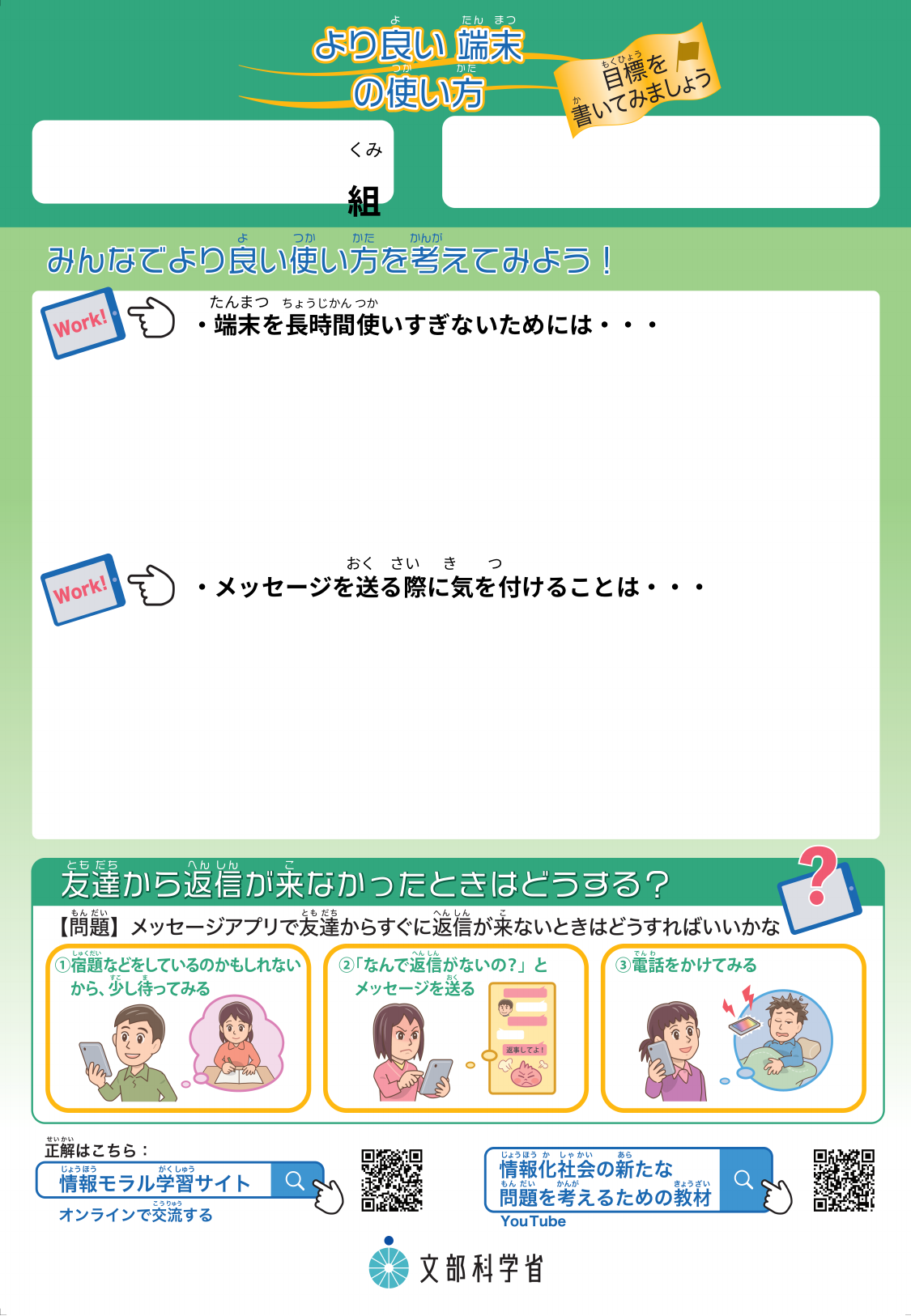

くみ
組
　 たんまつ　ちょうじかん つか
・端末を長時間使いすぎないためには・・・
　　　　　　　　　 　おく    さい  　き　　つ
・メッセージを送る際に気を付けることは・・・